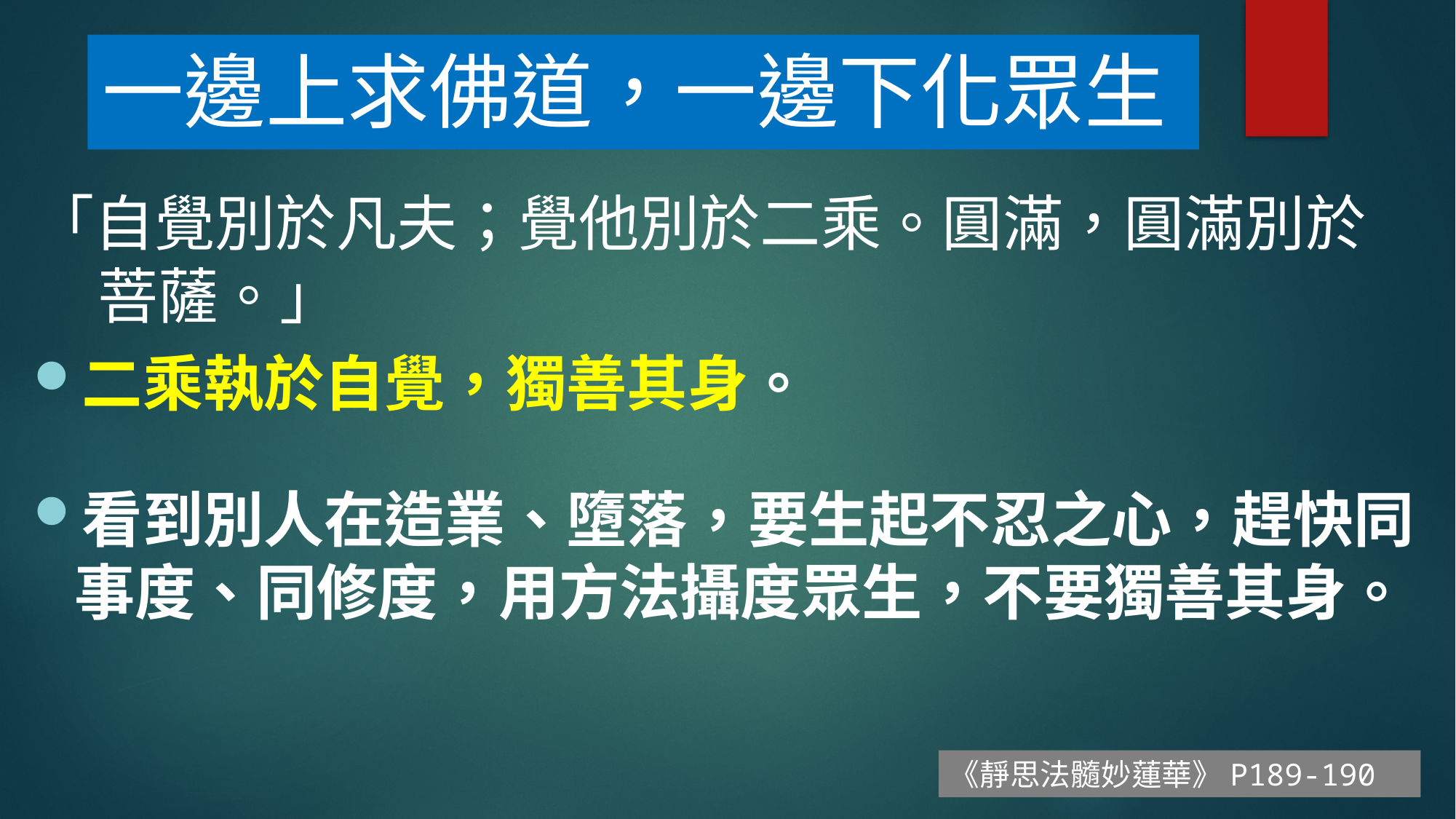

# 一邊上求佛道，一邊下化眾生
「自覺別於凡夫；覺他別於二乘。圓滿，圓滿別於菩薩。」
二乘執於自覺，獨善其身。

看到別人在造業、墮落，要生起不忍之心，趕快同事度、同修度，用方法攝度眾生，不要獨善其身。
《靜思法髓妙蓮華》P189-190